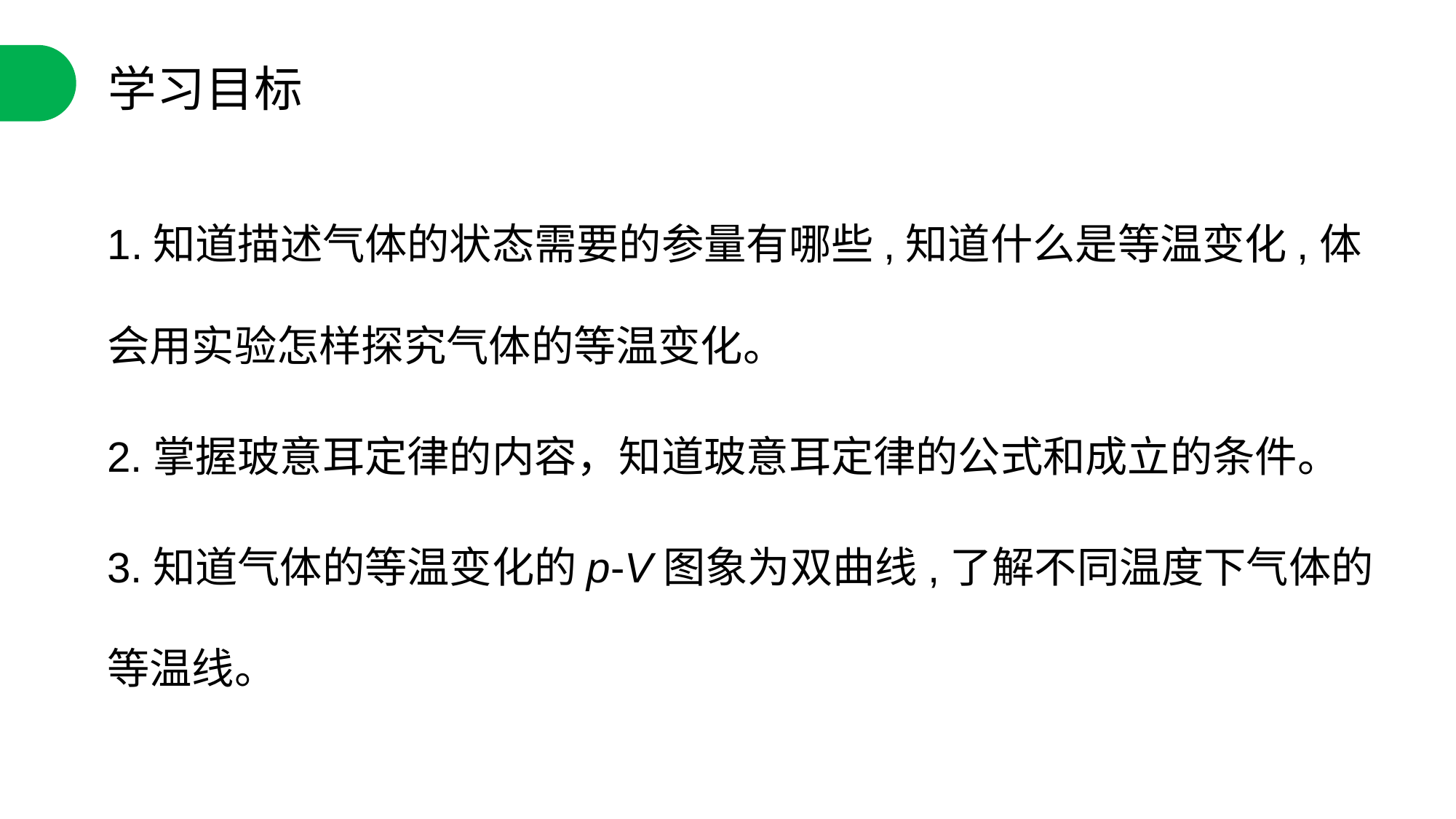

学习目标
1.知道描述气体的状态需要的参量有哪些,知道什么是等温变化,体会用实验怎样探究气体的等温变化。
2.掌握玻意耳定律的内容，知道玻意耳定律的公式和成立的条件。
3.知道气体的等温变化的p-V图象为双曲线,了解不同温度下气体的等温线。